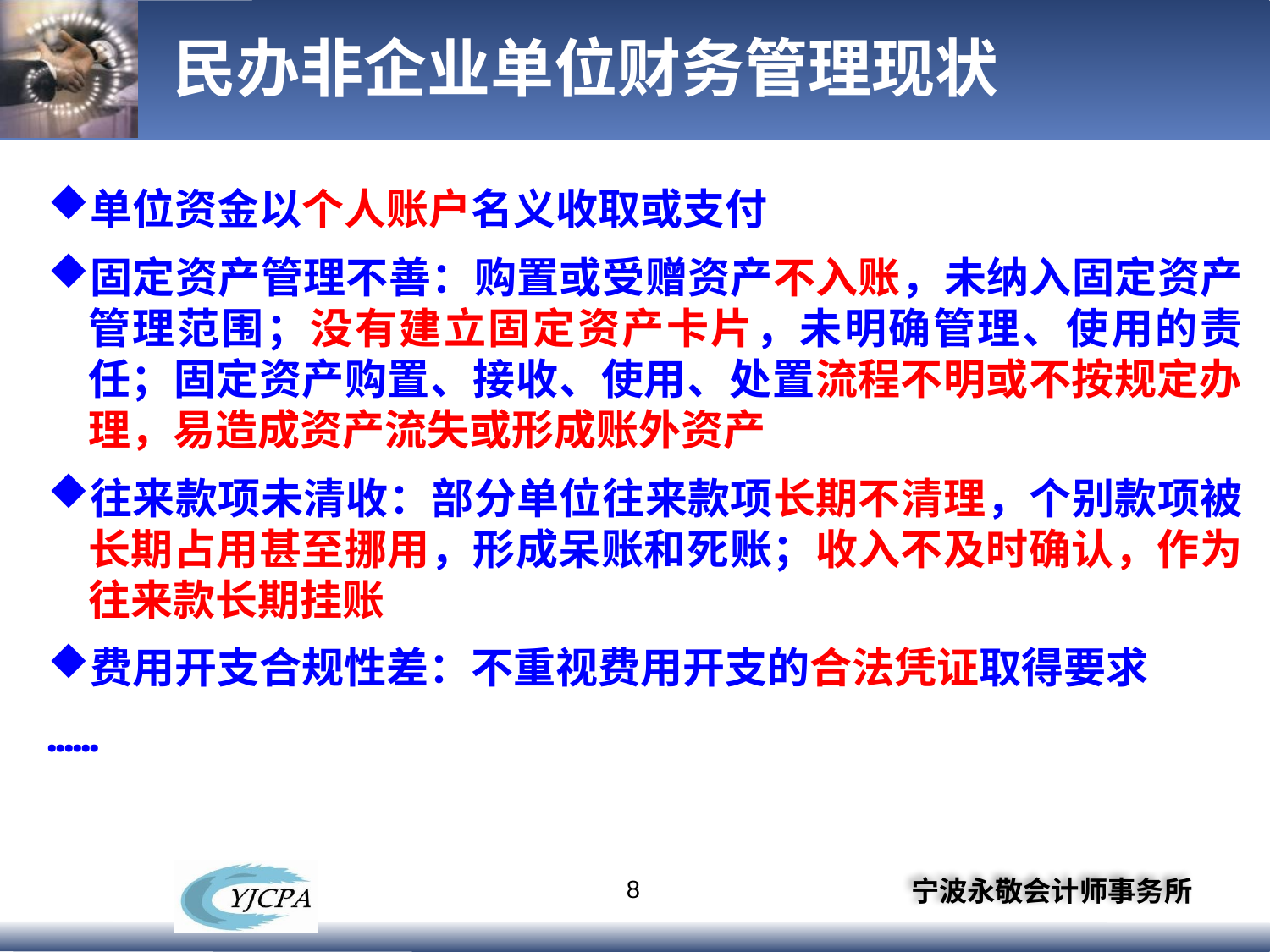

# 民办非企业单位财务管理现状
单位资金以个人账户名义收取或支付
固定资产管理不善：购置或受赠资产不入账，未纳入固定资产管理范围；没有建立固定资产卡片，未明确管理、使用的责任；固定资产购置、接收、使用、处置流程不明或不按规定办理，易造成资产流失或形成账外资产
往来款项未清收：部分单位往来款项长期不清理，个别款项被长期占用甚至挪用，形成呆账和死账；收入不及时确认，作为往来款长期挂账
费用开支合规性差：不重视费用开支的合法凭证取得要求
……